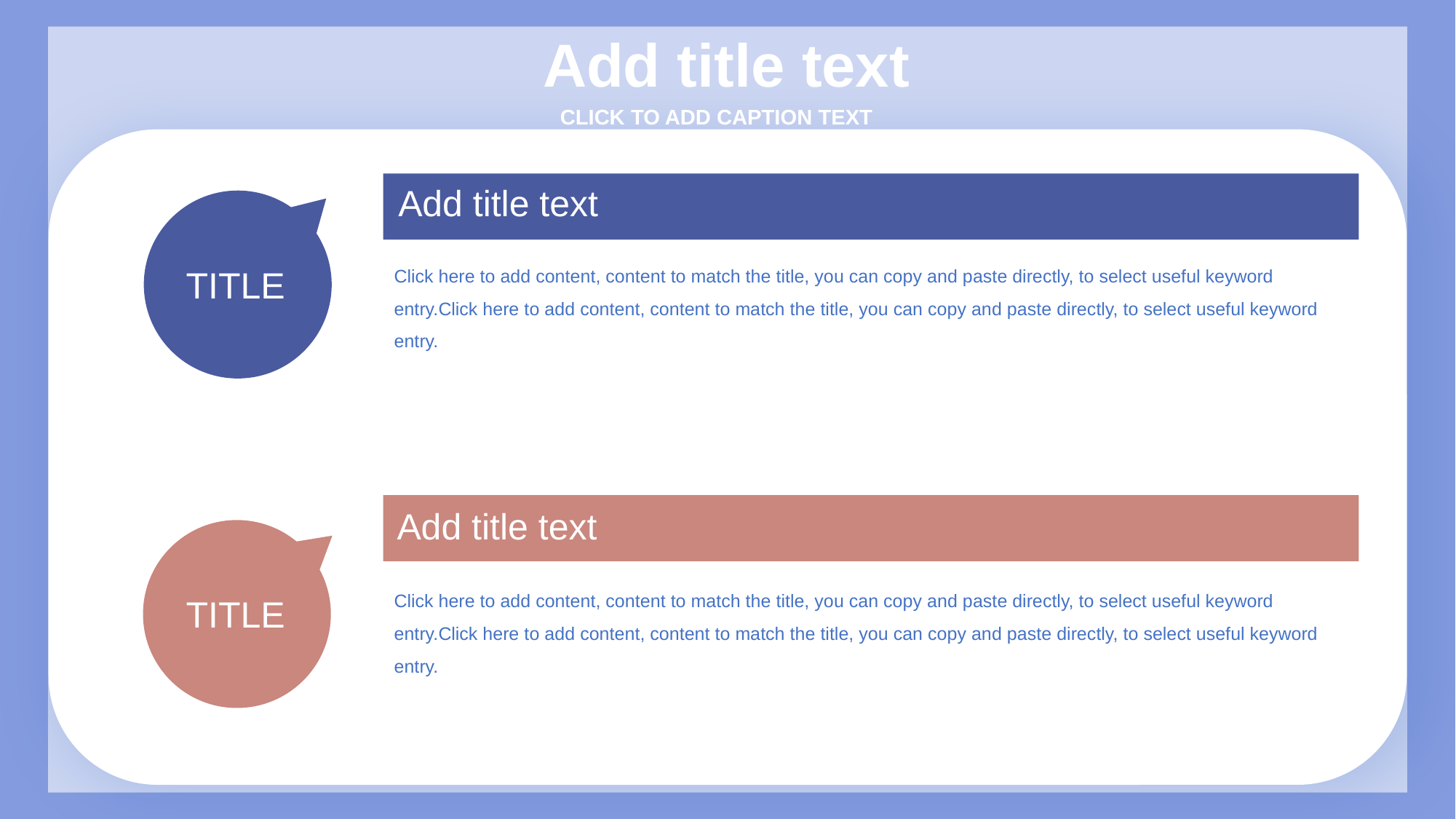

Add title text
CLICK TO ADD CAPTION TEXT

Add title text
Click here to add content, content to match the title, you can copy and paste directly, to select useful keyword entry.Click here to add content, content to match the title, you can copy and paste directly, to select useful keyword entry.
TITLE

Add title text

Click here to add content, content to match the title, you can copy and paste directly, to select useful keyword entry.Click here to add content, content to match the title, you can copy and paste directly, to select useful keyword entry.
TITLE
PPT模板 http://www.1ppt.com/moban/